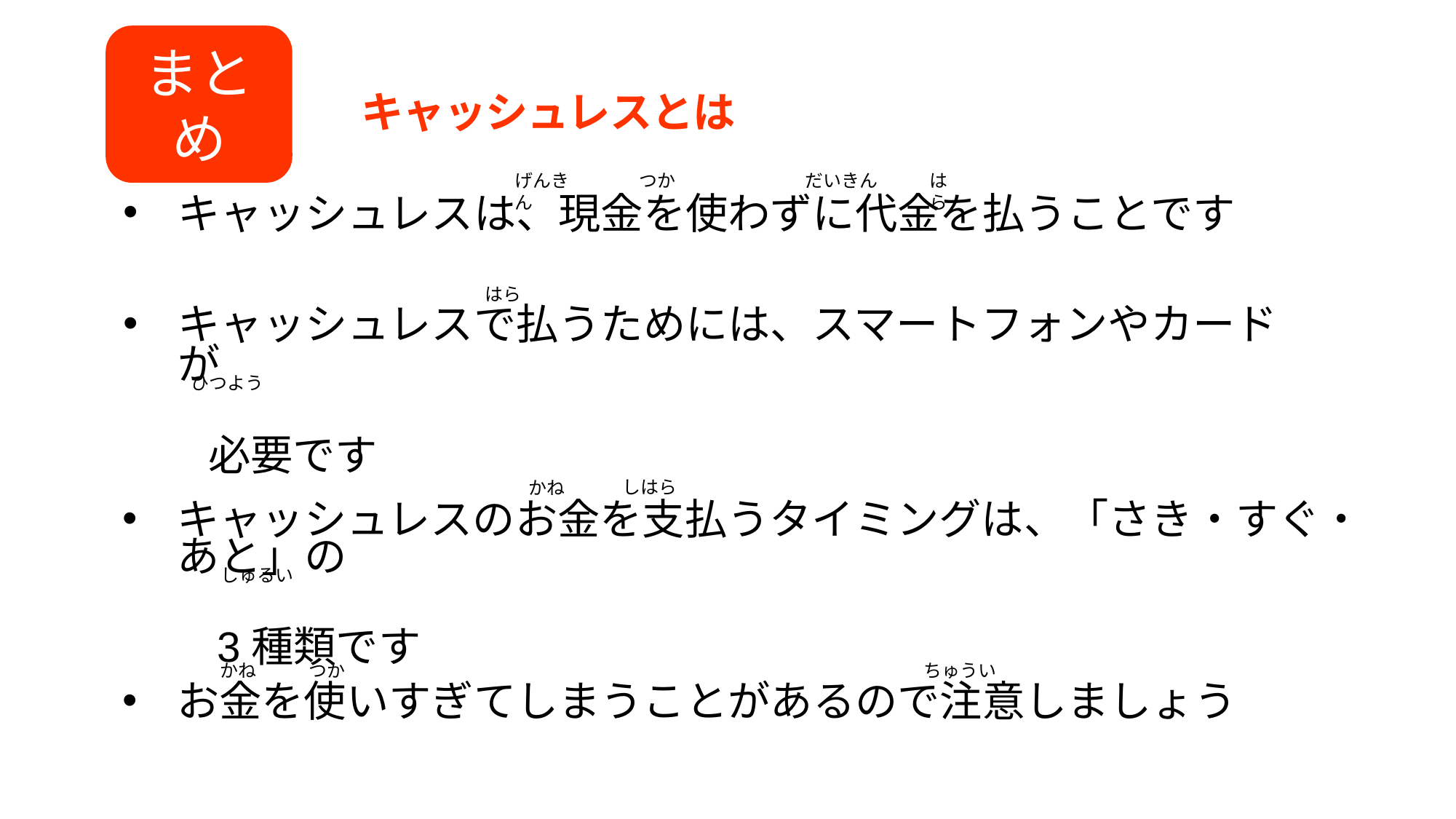

まとめ
キャッシュレスとは

キャッシュレスは、現金を使わずに代金を払うことです
げんきん
つか
だいきん
はら

キャッシュレスで払うためには、スマートフォンやカードが

　　必要です
はら
ひつよう

キャッシュレスのお金を支払うタイミングは、「さき・すぐ・あと」の

　　3種類です
しはら
かね
しゅるい

お金を使いすぎてしまうことがあるので注意しましょう
かね
つか
ちゅうい